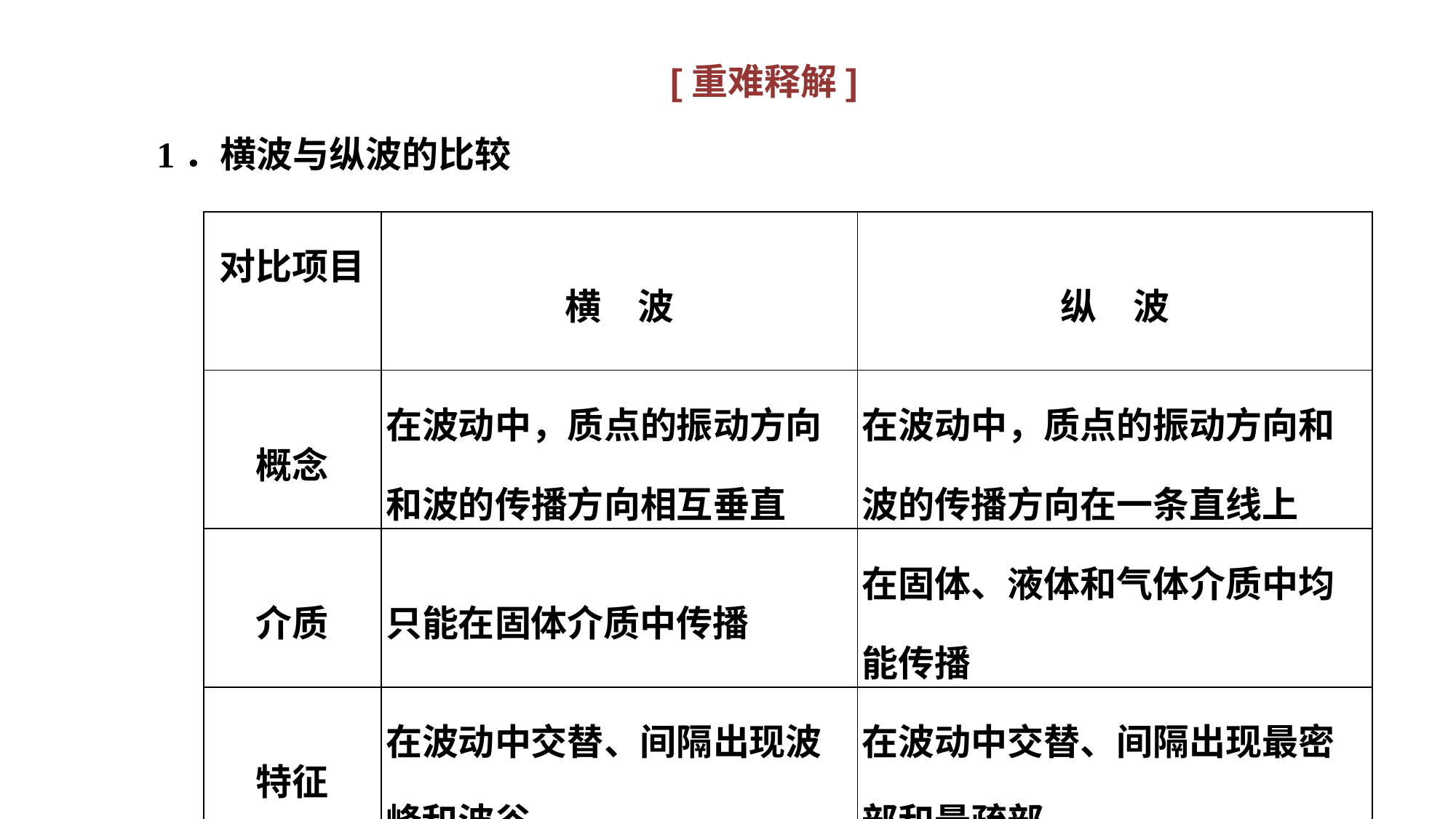

[重难释解]
1．横波与纵波的比较

| 对比项目 | 横　波 | 纵　波 |
| --- | --- | --- |
| 概念 | 在波动中，质点的振动方向和波的传播方向相互垂直 | 在波动中，质点的振动方向和波的传播方向在一条直线上 |
| 介质 | 只能在固体介质中传播 | 在固体、液体和气体介质中均能传播 |
| 特征 | 在波动中交替、间隔出现波峰和波谷 | 在波动中交替、间隔出现最密部和最疏部 |